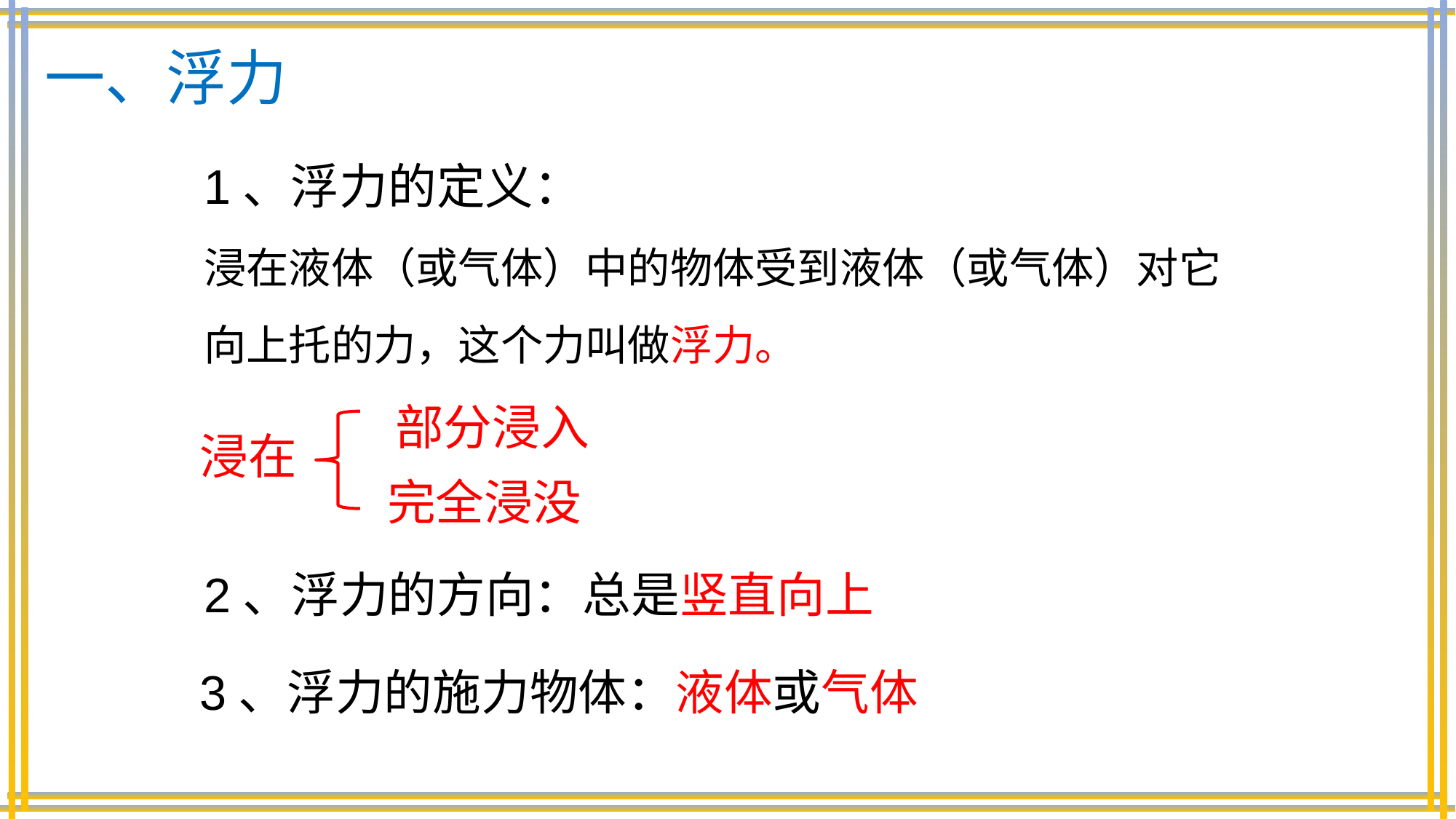

一、浮力
1、浮力的定义：
浸在液体（或气体）中的物体受到液体（或气体）对它向上托的力，这个力叫做浮力。
部分浸入

浸在
完全浸没
2、浮力的方向：总是竖直向上
3、浮力的施力物体：液体或气体